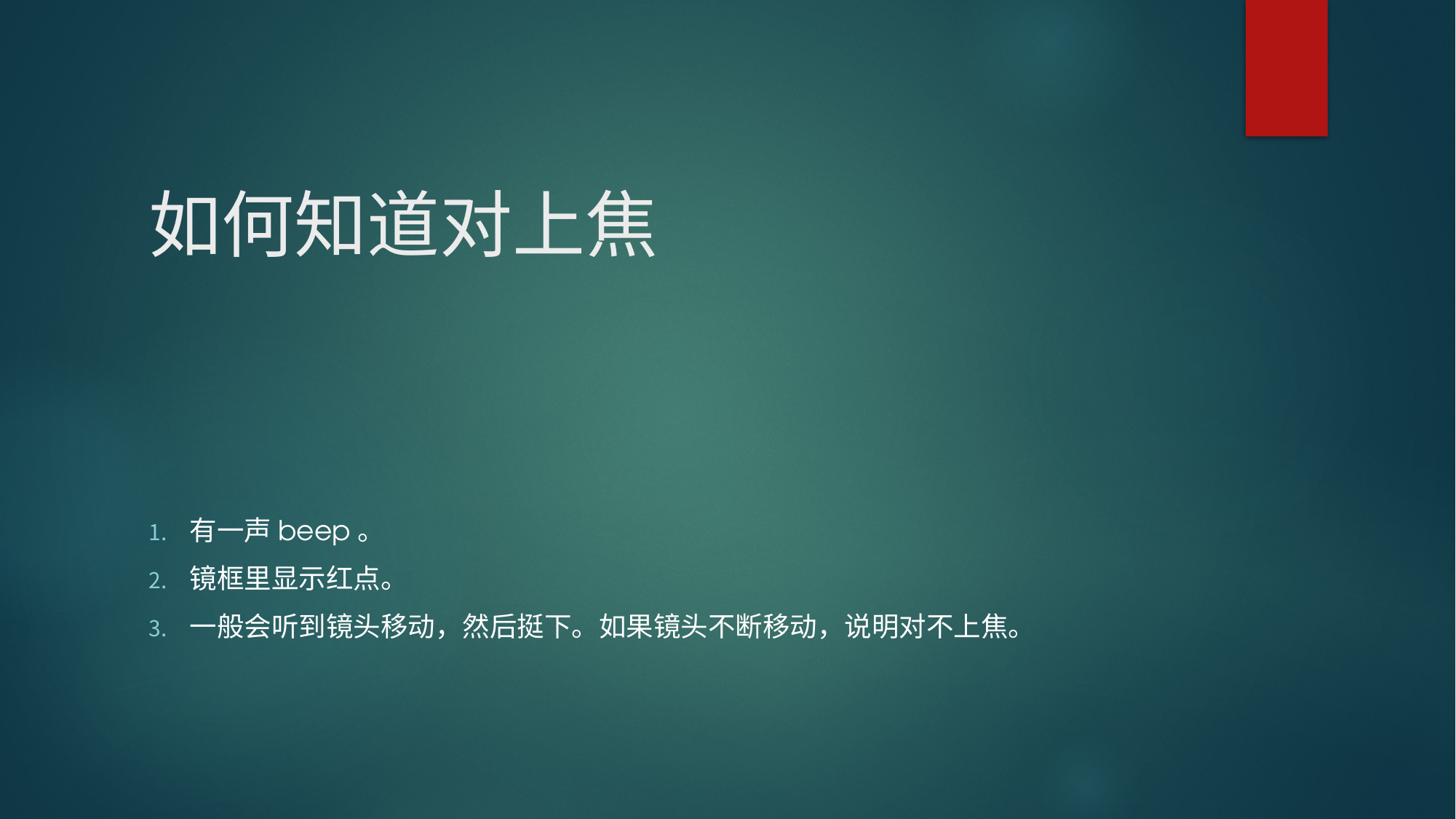

# 如何知道对上焦
有一声beep。
镜框里显示红点。
一般会听到镜头移动，然后挺下。如果镜头不断移动，说明对不上焦。